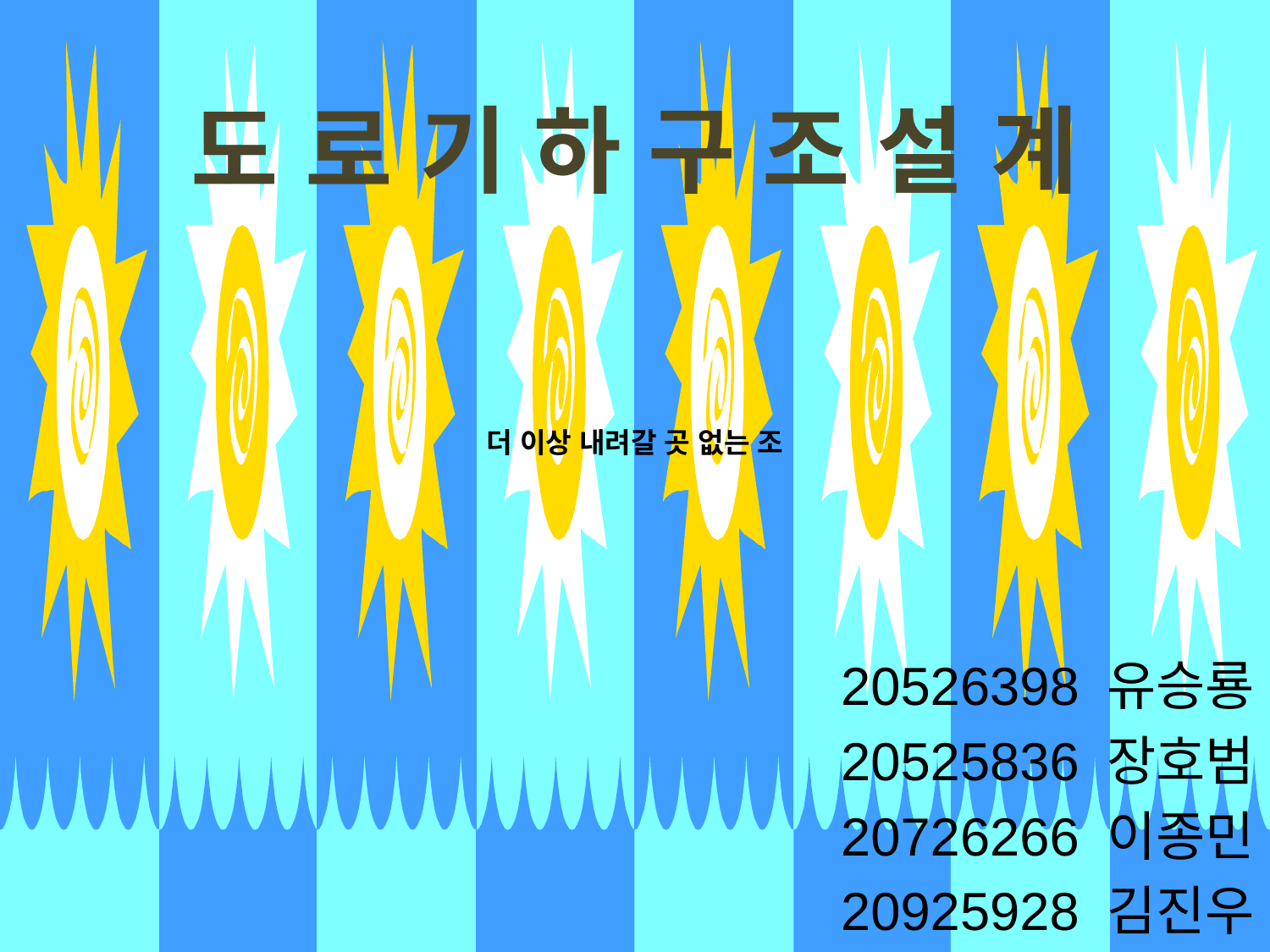

# 도 로 기 하 구 조 설 계
더 이상 내려갈 곳 없는 조

20526398 유승룡
20525836 장호범
20726266 이종민
20925928 김진우